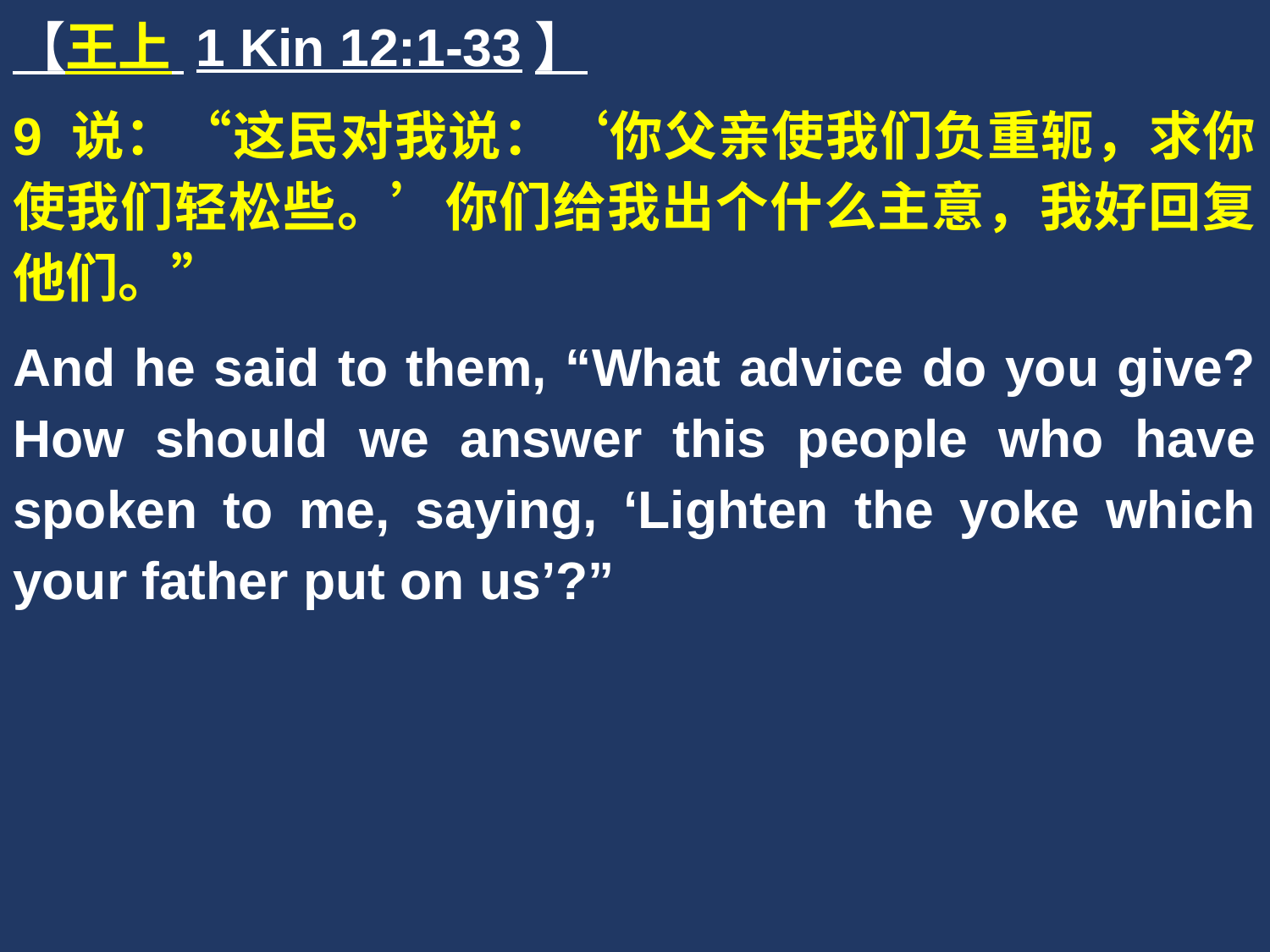

【王上 1 Kin 12:1-33】
9 说：“这民对我说：‘你父亲使我们负重轭，求你使我们轻松些。’你们给我出个什么主意，我好回复他们。”
And he said to them, “What advice do you give? How should we answer this people who have spoken to me, saying, ‘Lighten the yoke which your father put on us’?”